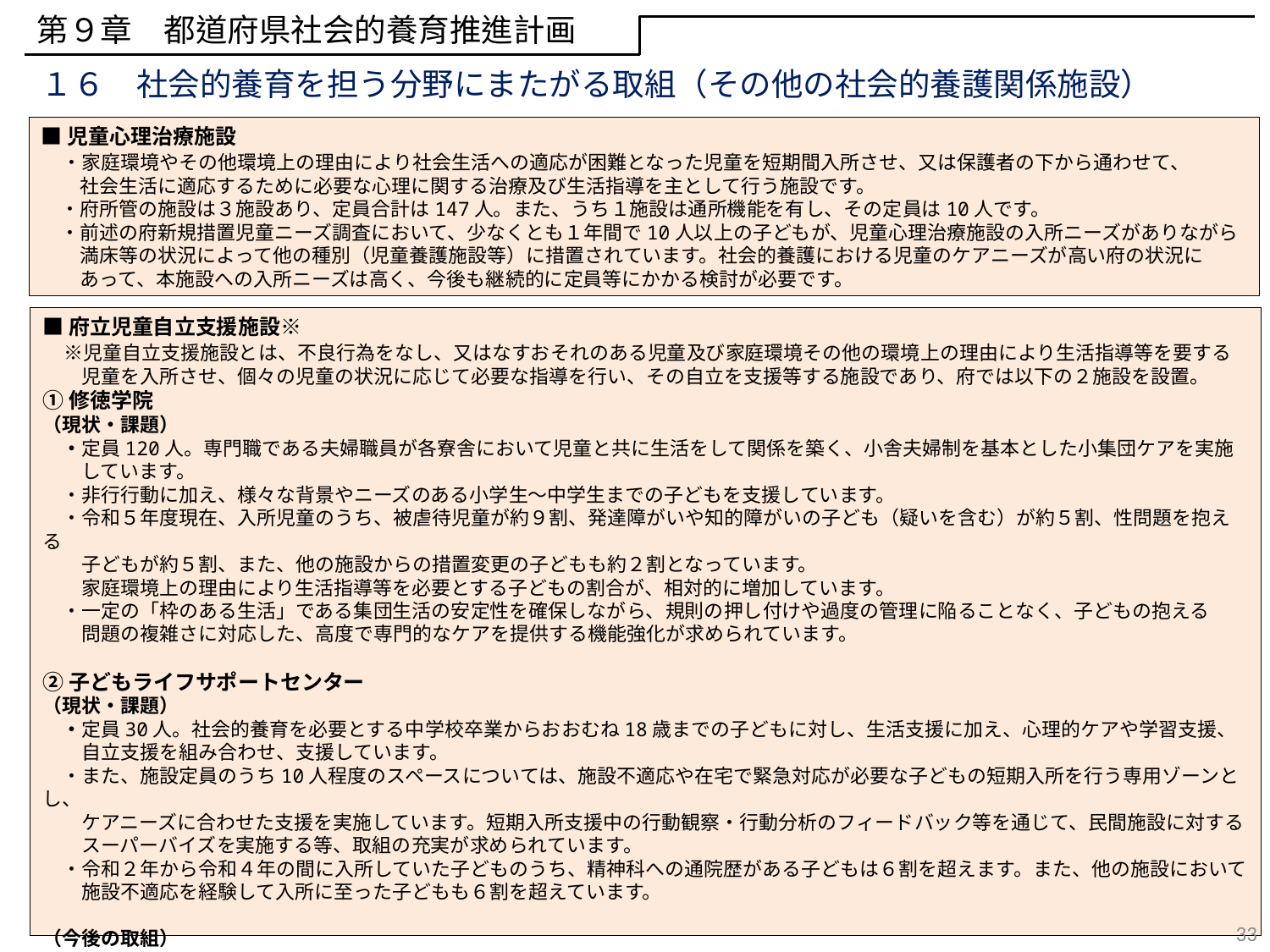

第９章　都道府県社会的養育推進計画
１６　社会的養育を担う分野にまたがる取組（その他の社会的養護関係施設）
■児童心理治療施設
　・家庭環境やその他環境上の理由により社会生活への適応が困難となった児童を短期間入所させ、又は保護者の下から通わせて、
　　社会生活に適応するために必要な心理に関する治療及び生活指導を主として行う施設です。
　・府所管の施設は３施設あり、定員合計は147人。また、うち１施設は通所機能を有し、その定員は10人です。
　・前述の府新規措置児童ニーズ調査において、少なくとも１年間で10人以上の子どもが、児童心理治療施設の入所ニーズがありながら
　　満床等の状況によって他の種別（児童養護施設等）に措置されています。社会的養護における児童のケアニーズが高い府の状況に
　　あって、本施設への入所ニーズは高く、今後も継続的に定員等にかかる検討が必要です。
■府立児童自立支援施設※
　※児童自立支援施設とは、不良行為をなし、又はなすおそれのある児童及び家庭環境その他の環境上の理由により生活指導等を要する
　　児童を入所させ、個々の児童の状況に応じて必要な指導を行い、その自立を支援等する施設であり、府では以下の２施設を設置。
①修徳学院
（現状・課題）
　・定員120人。専門職である夫婦職員が各寮舎において児童と共に生活をして関係を築く、小舎夫婦制を基本とした小集団ケアを実施
　　しています。
　・非行行動に加え、様々な背景やニーズのある小学生～中学生までの子どもを支援しています。
　・令和５年度現在、入所児童のうち、被虐待児童が約９割、発達障がいや知的障がいの子ども（疑いを含む）が約５割、性問題を抱える
　　子どもが約５割、また、他の施設からの措置変更の子どもも約２割となっています。
　　家庭環境上の理由により生活指導等を必要とする子どもの割合が、相対的に増加しています。
　・一定の「枠のある生活」である集団生活の安定性を確保しながら、規則の押し付けや過度の管理に陥ることなく、子どもの抱える
　　問題の複雑さに対応した、高度で専門的なケアを提供する機能強化が求められています。

②子どもライフサポートセンター
（現状・課題）
　・定員30人。社会的養育を必要とする中学校卒業からおおむね18歳までの子どもに対し、生活支援に加え、心理的ケアや学習支援、
　　自立支援を組み合わせ、支援しています。
　・また、施設定員のうち10人程度のスペースについては、施設不適応や在宅で緊急対応が必要な子どもの短期入所を行う専用ゾーンとし、
　　ケアニーズに合わせた支援を実施しています。短期入所支援中の行動観察・行動分析のフィードバック等を通じて、民間施設に対する
　　スーパーバイズを実施する等、取組の充実が求められています。
　・令和２年から令和４年の間に入所していた子どものうち、精神科への通院歴がある子どもは６割を超えます。また、他の施設において
　　施設不適応を経験して入所に至った子どもも６割を超えています。

（今後の取組）
　引き続き、高度な支援を必要とする子どもの受け皿としての役割を果たしつつ、支援の機能強化に取り組んでいきます。
33